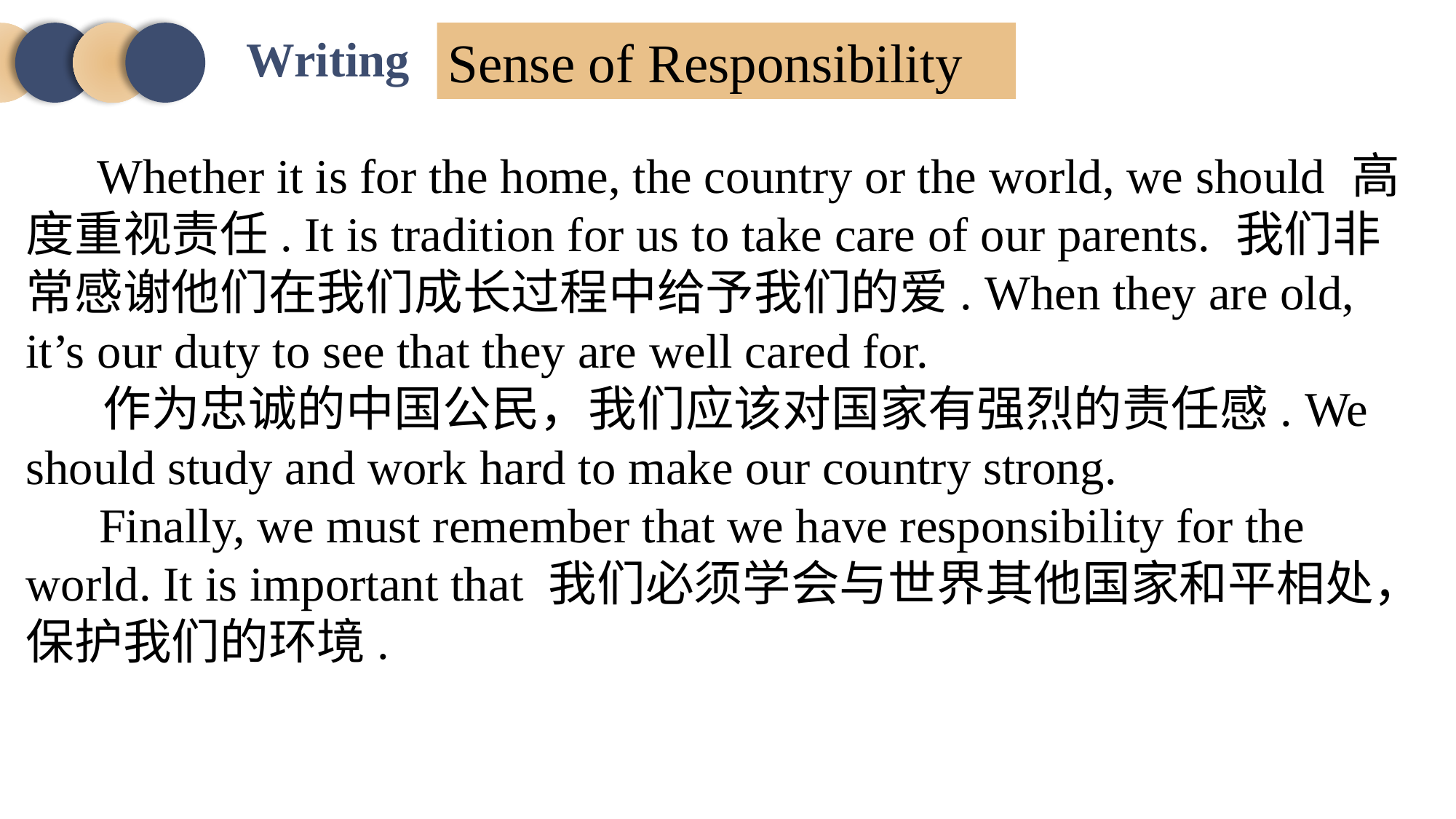

Writing
Sense of Responsibility
      Whether it is for the home, the country or the world, we should 高度重视责任. It is tradition for us to take care of our parents. 我们非常感谢他们在我们成长过程中给予我们的爱. When they are old, it’s our duty to see that they are well cared for.
      作为忠诚的中国公民，我们应该对国家有强烈的责任感. We should study and work hard to make our country strong.
      Finally, we must remember that we have responsibility for the world. It is important that 我们必须学会与世界其他国家和平相处，保护我们的环境.